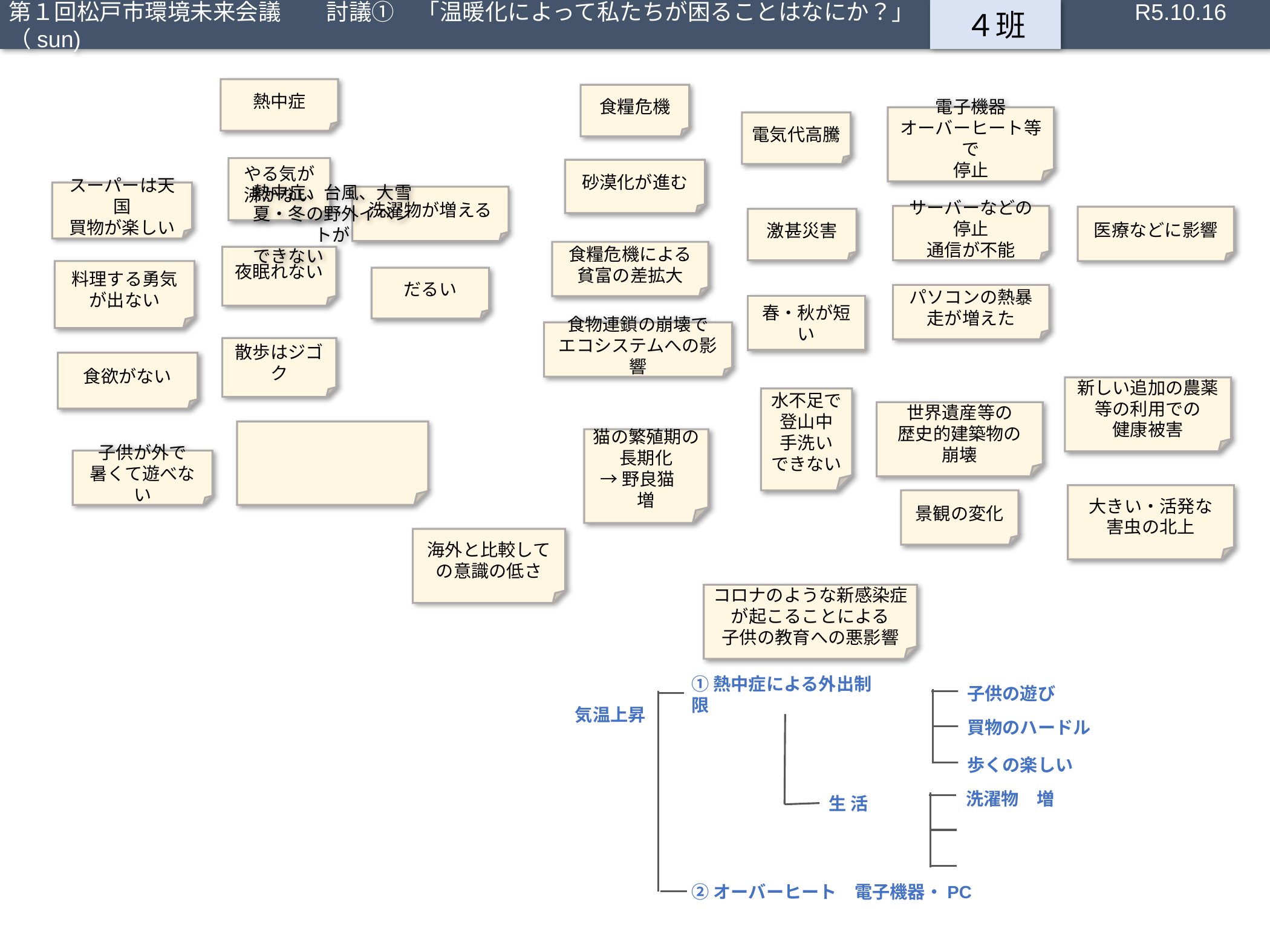

第１回松戸市環境未来会議　　討議①　「温暖化によって私たちが困ることはなにか？」　                                 　R5.10.16（sun)
４班
熱中症
食糧危機
電子機器
オーバーヒート等で
停止
電気代高騰
やる気が
沸かない
砂漠化が進む
スーパーは天国
買物が楽しい
洗濯物が増える
サーバーなどの停止
通信が不能
医療などに影響
激甚災害
食糧危機による
貧富の差拡大
夜眠れない
料理する勇気が出ない
だるい
パソコンの熱暴走が増えた
春・秋が短い
食物連鎖の崩壊で
エコシステムへの影響
散歩はジゴク
食欲がない
新しい追加の農薬等の利用での
健康被害
水不足で
登山中
手洗い
できない
世界遺産等の
歴史的建築物の
崩壊
熱中症、台風、大雪
夏・冬の野外イベントが
できない
猫の繁殖期の
長期化
→野良猫　増
子供が外で
暑くて遊べない
大きい・活発な
害虫の北上
景観の変化
海外と比較しての意識の低さ
コロナのような新感染症が起こることによる
子供の教育への悪影響
子供の遊び
①熱中症による外出制限
買物のハードル
歩くの楽しい
洗濯物　増
生 活
②オーバーヒート　電子機器・PC
気温上昇